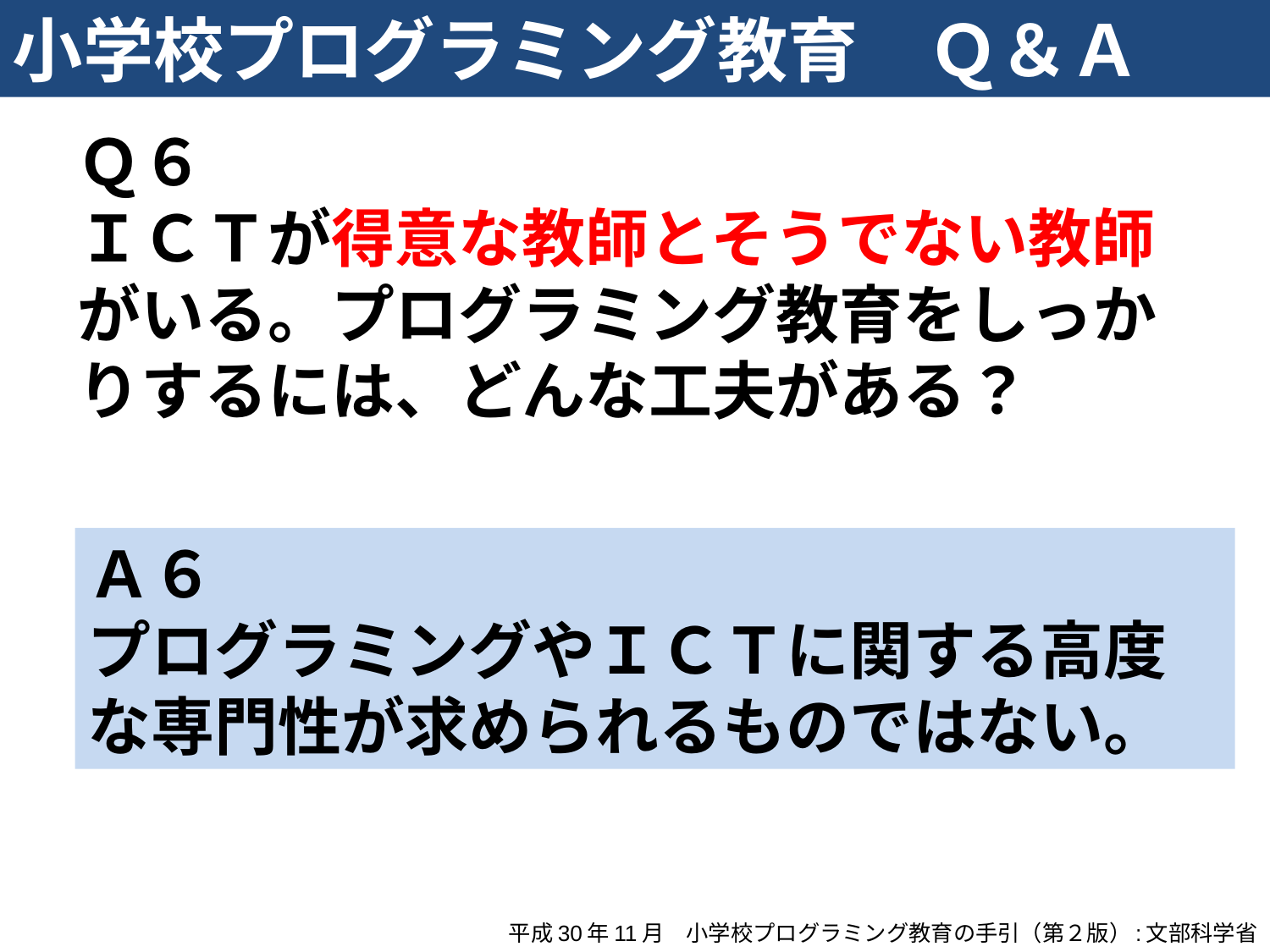

小学校プログラミング教育　Ｑ＆Ａ
Ｑ６
ＩＣＴが得意な教師とそうでない教師がいる。プログラミング教育をしっかりするには、どんな工夫がある？
Ａ６
プログラミングやＩＣＴに関する高度な専門性が求められるものではない。
平成30年11月　小学校プログラミング教育の手引（第２版）:文部科学省